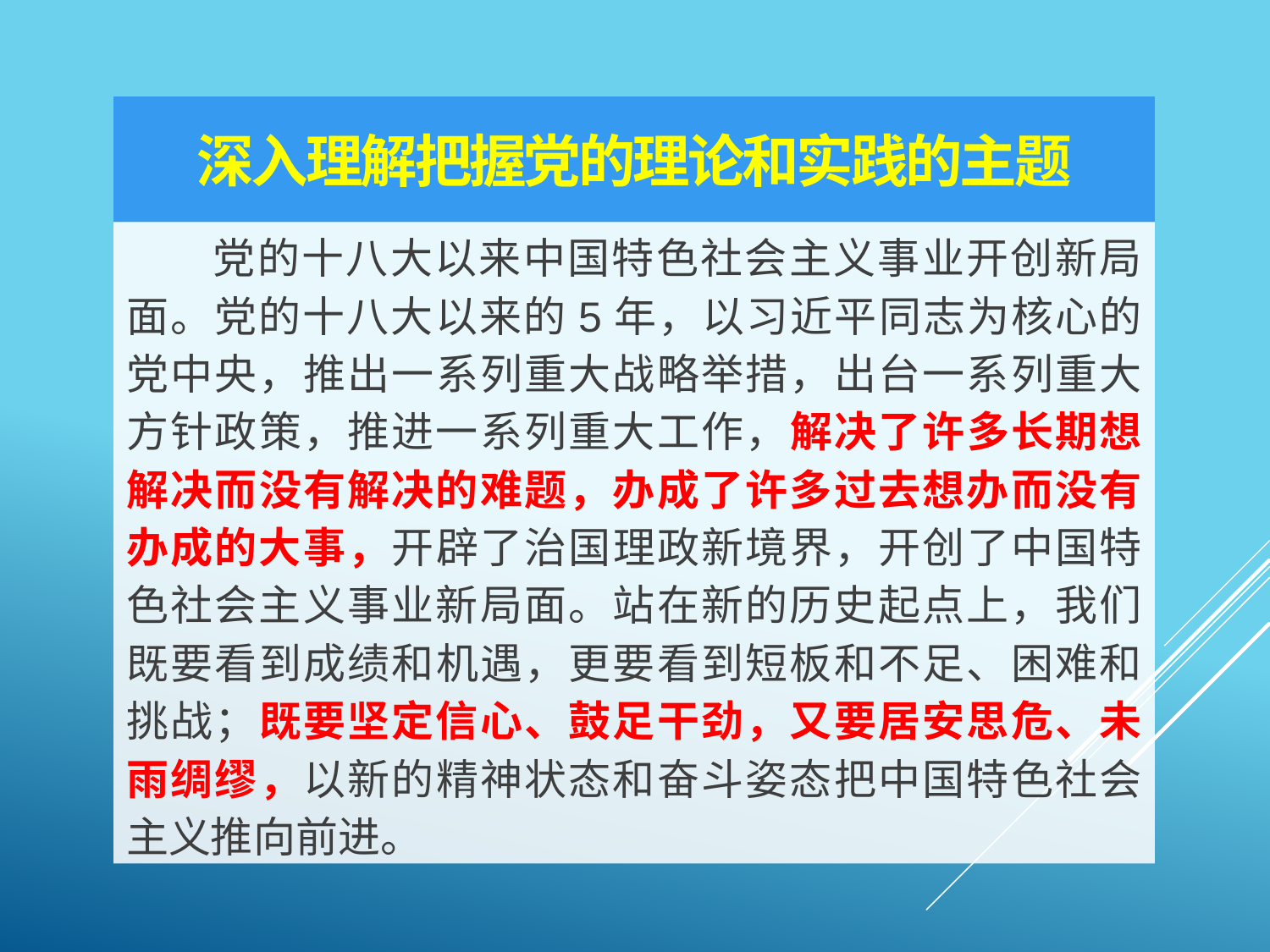

# 深入理解把握党的理论和实践的主题
党的十八大以来中国特色社会主义事业开创新局面。党的十八大以来的5年，以习近平同志为核心的党中央，推出一系列重大战略举措，出台一系列重大方针政策，推进一系列重大工作，解决了许多长期想解决而没有解决的难题，办成了许多过去想办而没有办成的大事，开辟了治国理政新境界，开创了中国特色社会主义事业新局面。站在新的历史起点上，我们既要看到成绩和机遇，更要看到短板和不足、困难和挑战；既要坚定信心、鼓足干劲，又要居安思危、未雨绸缪，以新的精神状态和奋斗姿态把中国特色社会主义推向前进。